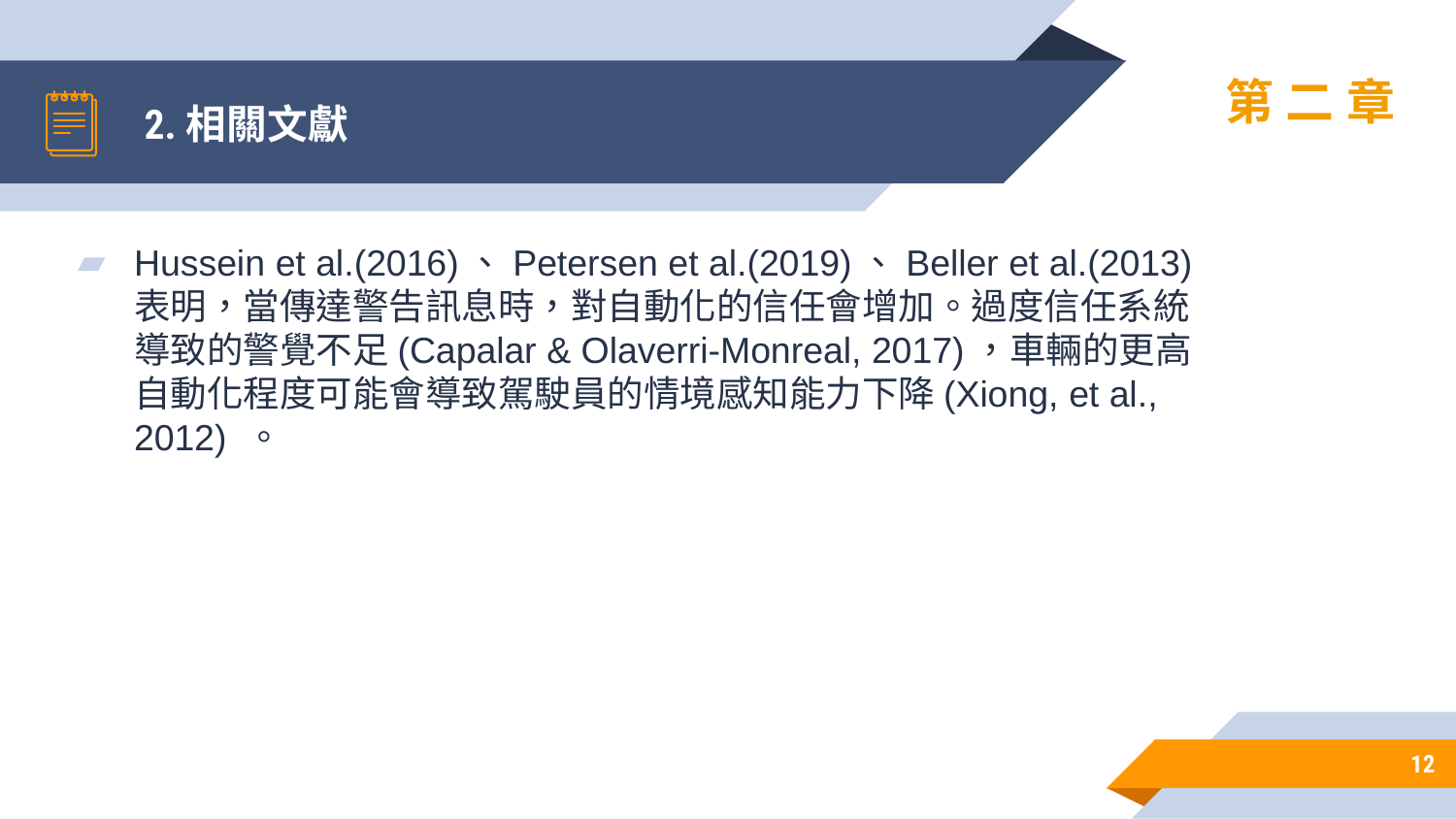

# 2.相關文獻
第二章

Hussein et al.(2016)、Petersen et al.(2019)、Beller et al.(2013) 表明，當傳達警告訊息時，對自動化的信任會增加。過度信任系統導致的警覺不足(Capalar & Olaverri-Monreal, 2017)，車輛的更高自動化程度可能會導致駕駛員的情境感知能力下降(Xiong, et al., 2012) 。
12